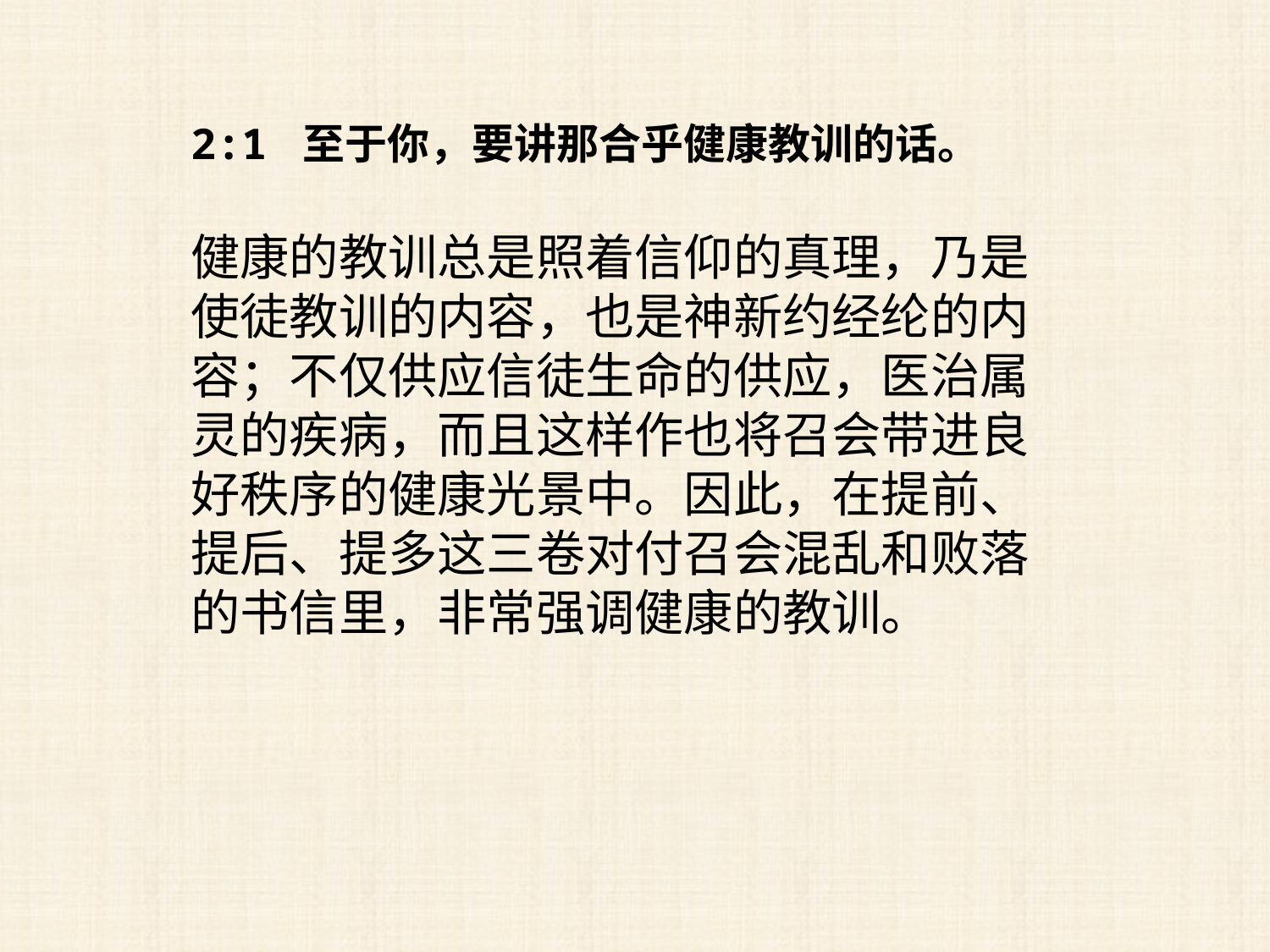

2:1 至于你，要讲那合乎健康教训的话。
健康的教训总是照着信仰的真理，乃是使徒教训的内容，也是神新约经纶的内容；不仅供应信徒生命的供应，医治属灵的疾病，而且这样作也将召会带进良好秩序的健康光景中。因此，在提前、提后、提多这三卷对付召会混乱和败落的书信里，非常强调健康的教训。